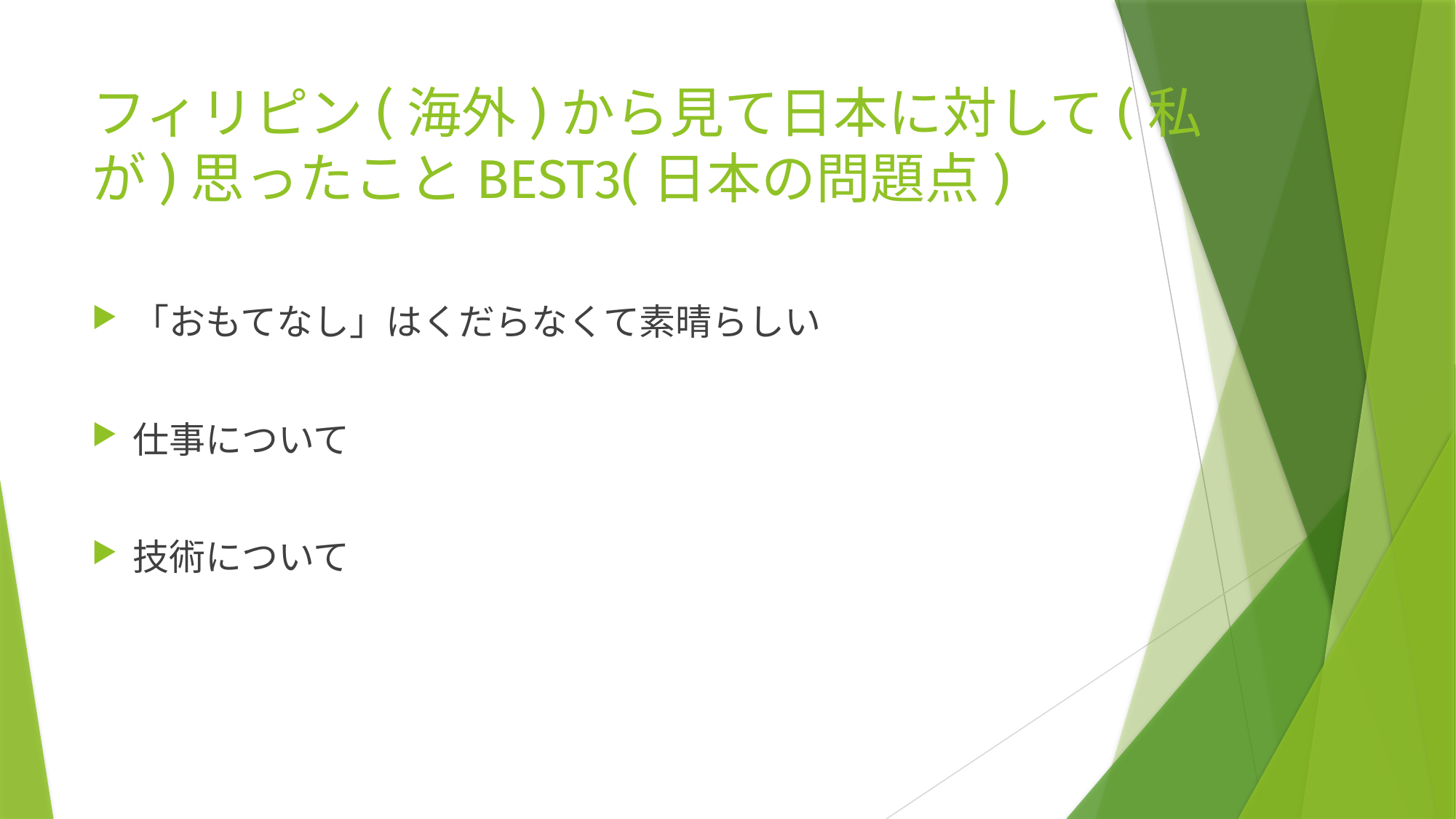

# フィリピン(海外)から見て日本に対して(私が)思ったことBEST3(日本の問題点)
「おもてなし」はくだらなくて素晴らしい

仕事について

技術について